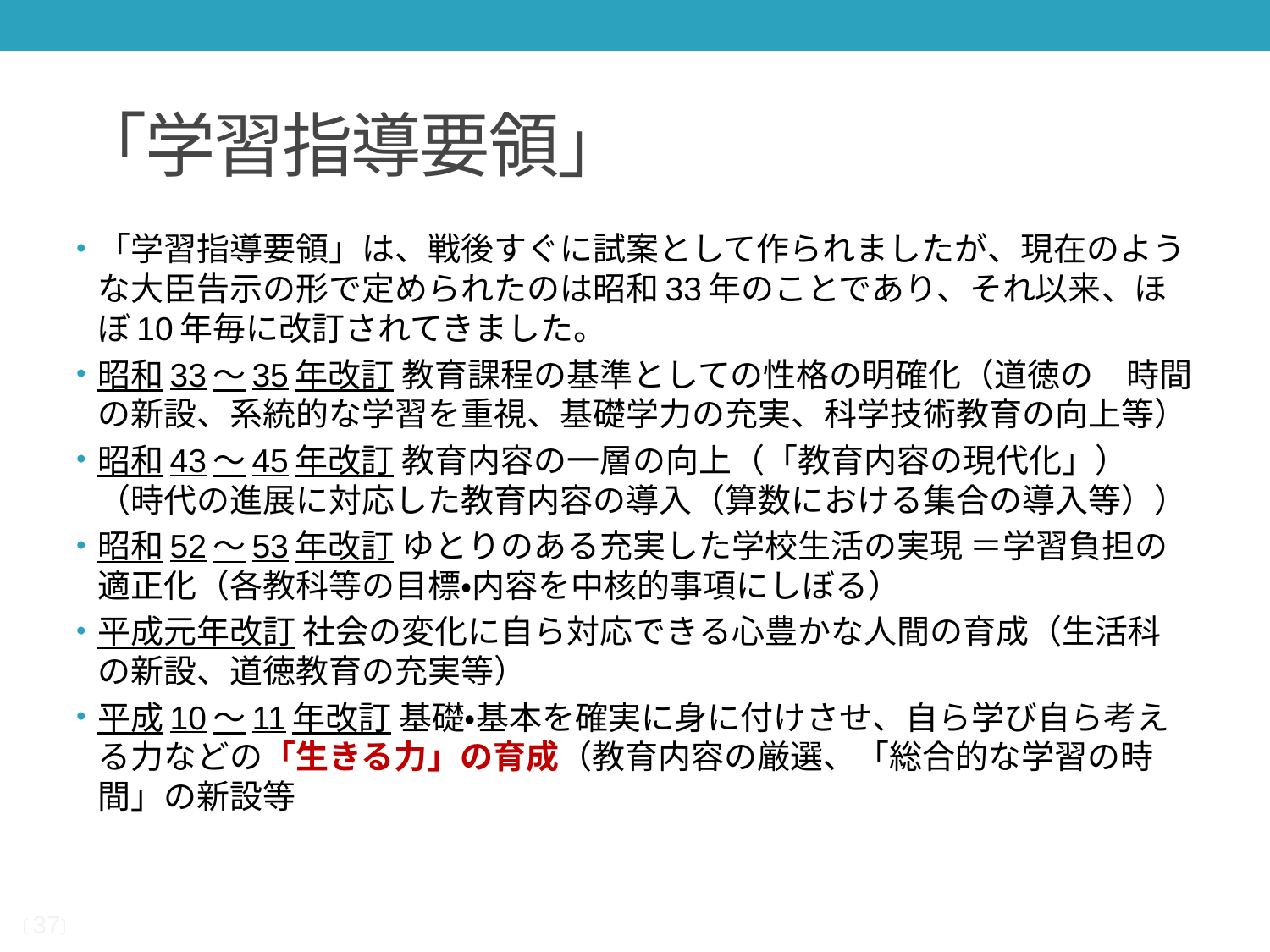

# 「学習指導要領」
「学習指導要領」は、戦後すぐに試案として作られましたが、現在のような大臣告示の形で定められたのは昭和33年のことであり、それ以来、ほぼ10年毎に改訂されてきました。
昭和33～35年改訂 教育課程の基準としての性格の明確化（道徳の　時間の新設、系統的な学習を重視、基礎学力の充実、科学技術教育の向上等）
昭和43～45年改訂 教育内容の一層の向上（「教育内容の現代化」）（時代の進展に対応した教育内容の導入（算数における集合の導入等））
昭和52～53年改訂 ゆとりのある充実した学校生活の実現 ＝学習負担の適正化（各教科等の目標・内容を中核的事項にしぼる）
平成元年改訂 社会の変化に自ら対応できる心豊かな人間の育成（生活科の新設、道徳教育の充実等）
平成10～11年改訂 基礎・基本を確実に身に付けさせ、自ら学び自ら考える力などの「生きる力」の育成（教育内容の厳選、「総合的な学習の時間」の新設等